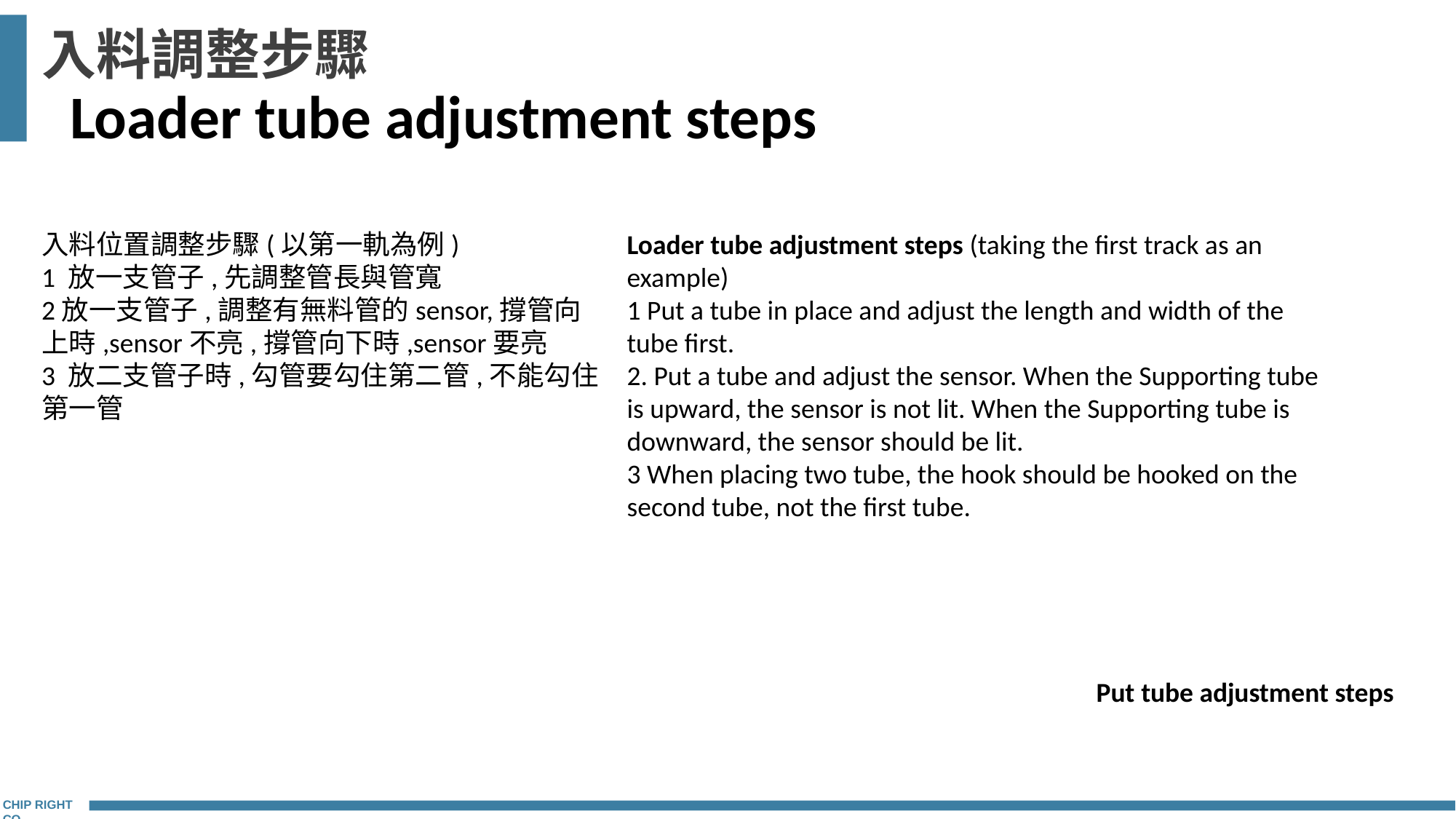

入料調整步驟
 Loader tube adjustment steps
入料位置調整步驟(以第一軌為例)
1 放一支管子,先調整管長與管寬
2放一支管子,調整有無料管的sensor,撐管向上時,sensor不亮,撐管向下時,sensor要亮
3 放二支管子時,勾管要勾住第二管,不能勾住第一管

Loader tube adjustment steps (taking the first track as an example)
1 Put a tube in place and adjust the length and width of the tube first.
2. Put a tube and adjust the sensor. When the Supporting tube is upward, the sensor is not lit. When the Supporting tube is downward, the sensor should be lit.
3 When placing two tube, the hook should be hooked on the second tube, not the first tube.
Put tube adjustment steps